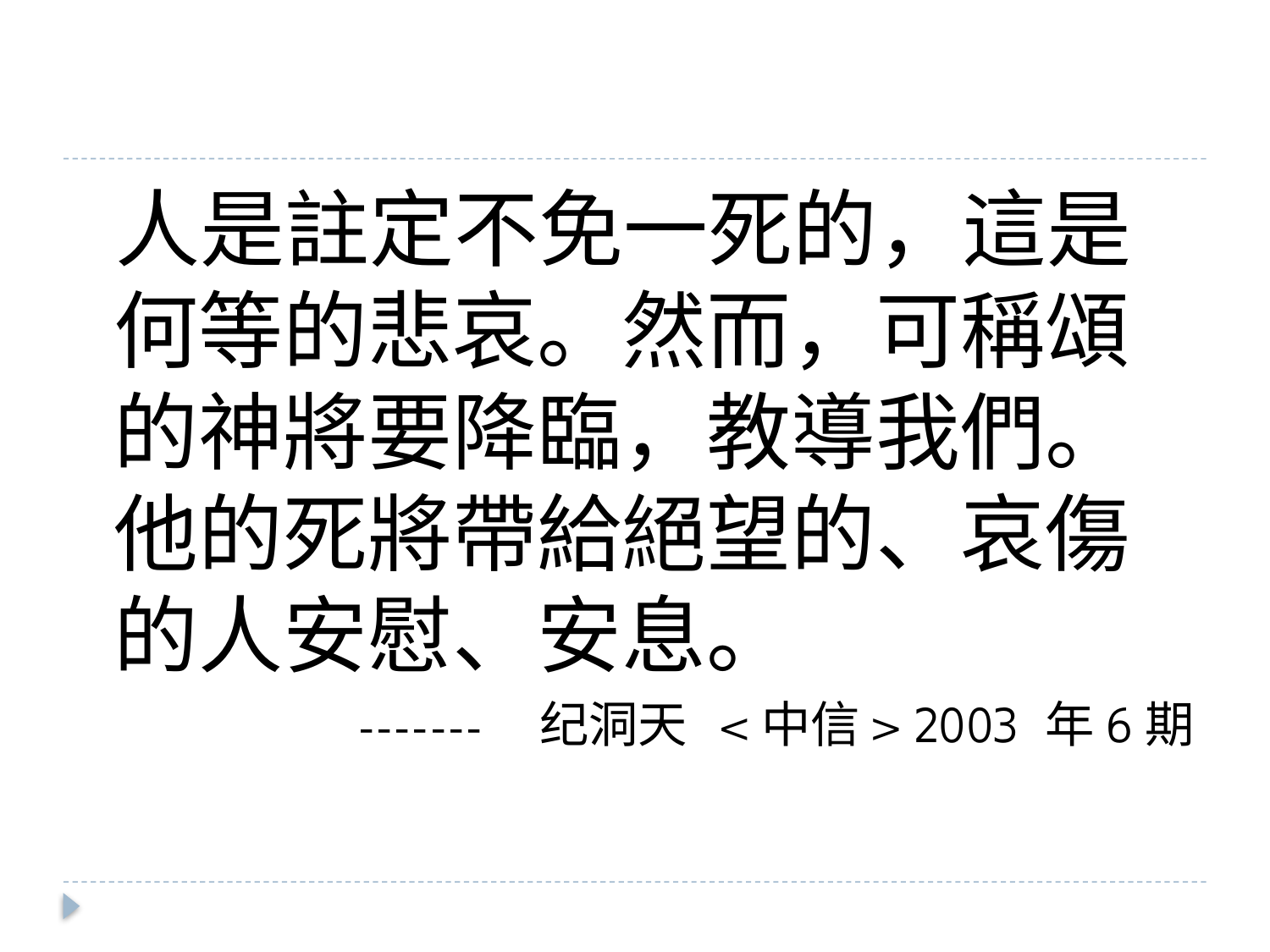

#
 人是註定不免一死的，這是何等的悲哀。然而，可稱頌的神將要降臨，教導我們。他的死將帶給絕望的、哀傷的人安慰、安息。
-------   纪洞天  <中信> 2003 年6期